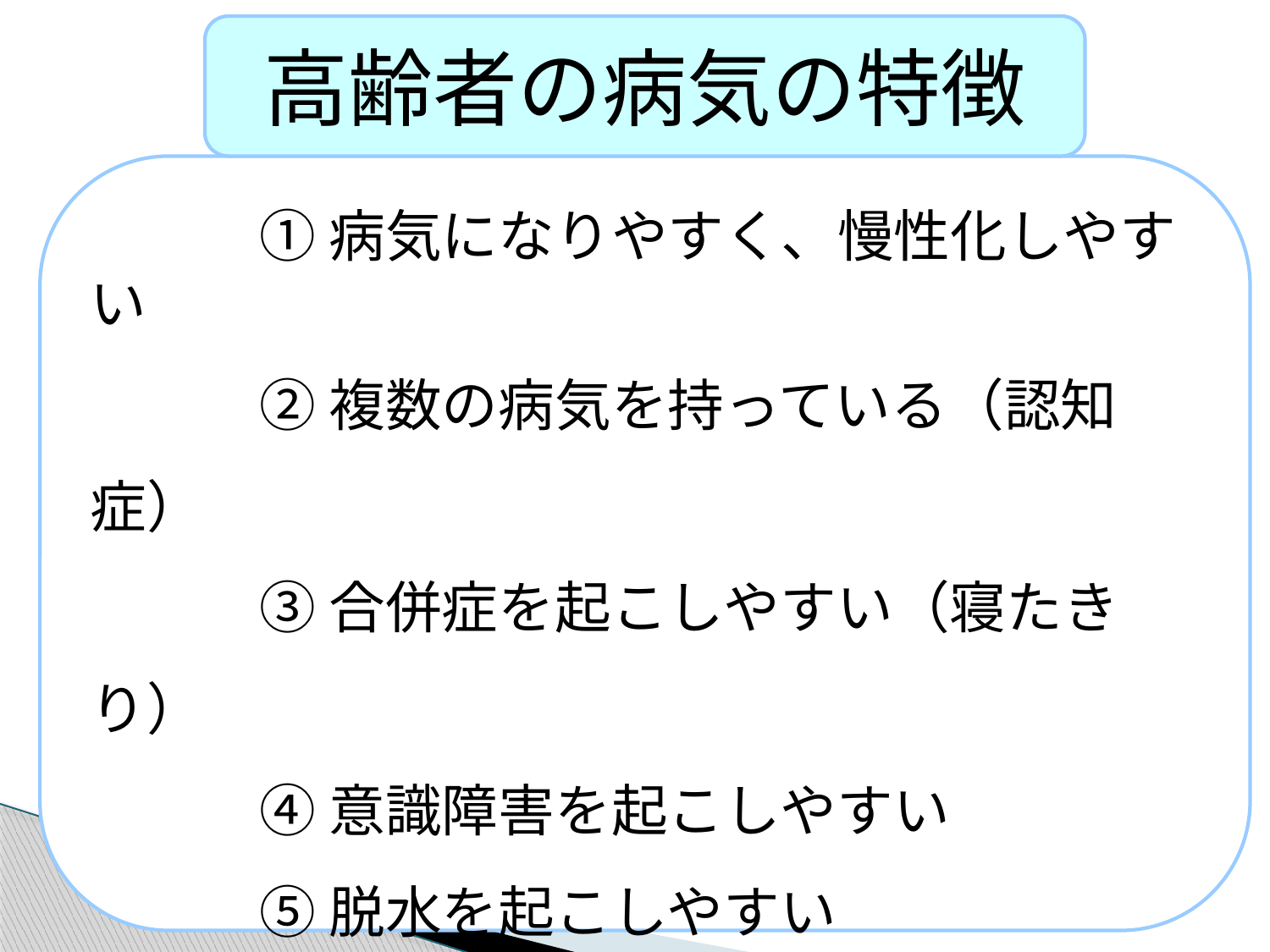

高齢者の病気の特徴
　　　① 病気になりやすく、慢性化しやすい
　　　② 複数の病気を持っている（認知症）
　　　③ 合併症を起こしやすい（寝たきり）
　　　④ 意識障害を起こしやすい
　　　⑤ 脱水を起こしやすい
　　　⑥ はっきりした症状がない
　　　⑦ 薬の副作用が出やすい